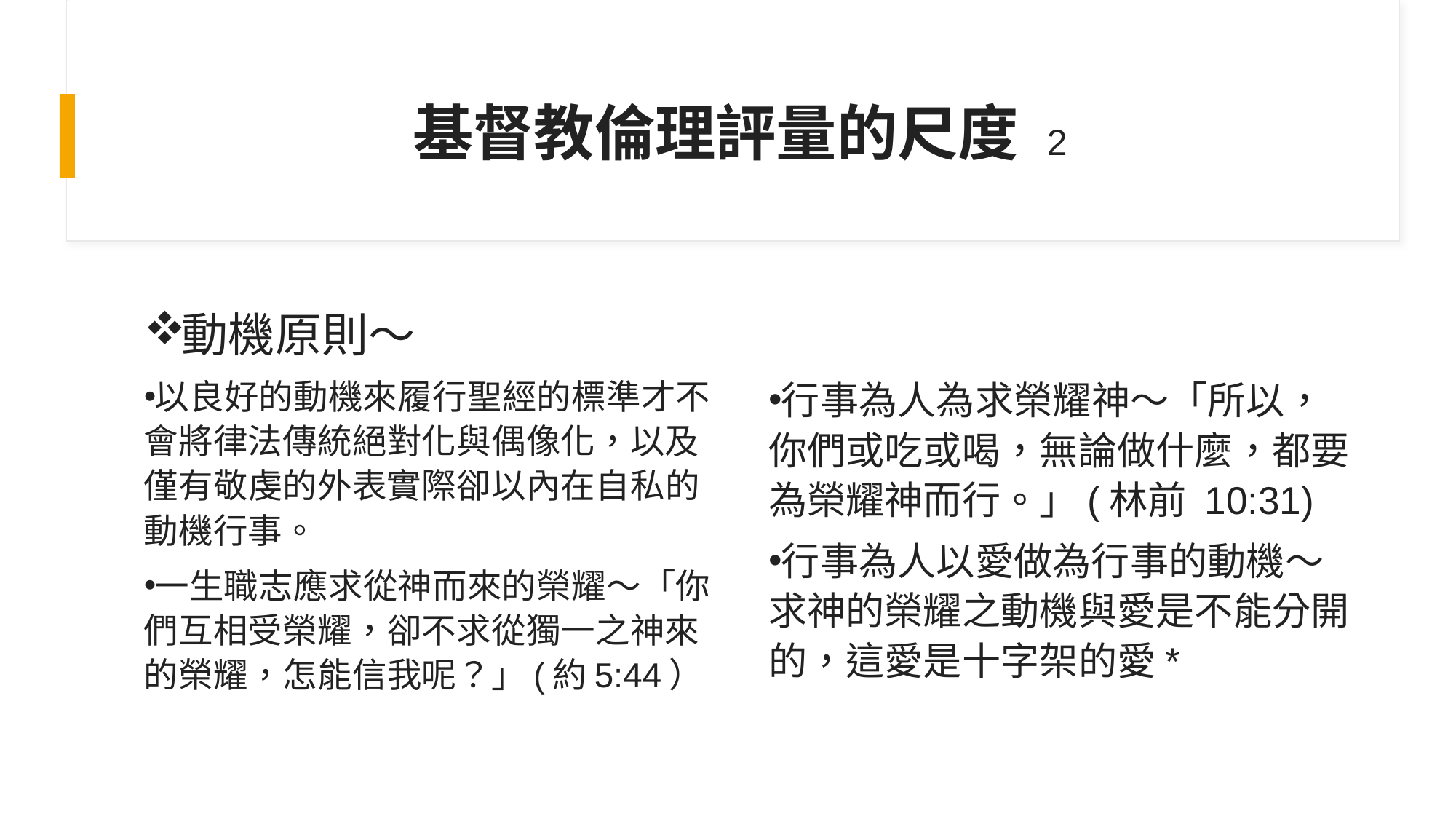

# 基督教倫理評量的尺度 2
動機原則～
以良好的動機來履行聖經的標準才不會將律法傳統絕對化與偶像化，以及僅有敬虔的外表實際卻以內在自私的動機行事。
一生職志應求從神而來的榮耀～「你們互相受榮耀，卻不求從獨一之神來的榮耀，怎能信我呢？」(約5:44）
行事為人為求榮耀神～「所以，你們或吃或喝，無論做什麼，都要為榮耀神而行。」(林前 10:31)
行事為人以愛做為行事的動機～求神的榮耀之動機與愛是不能分開的，這愛是十字架的愛*